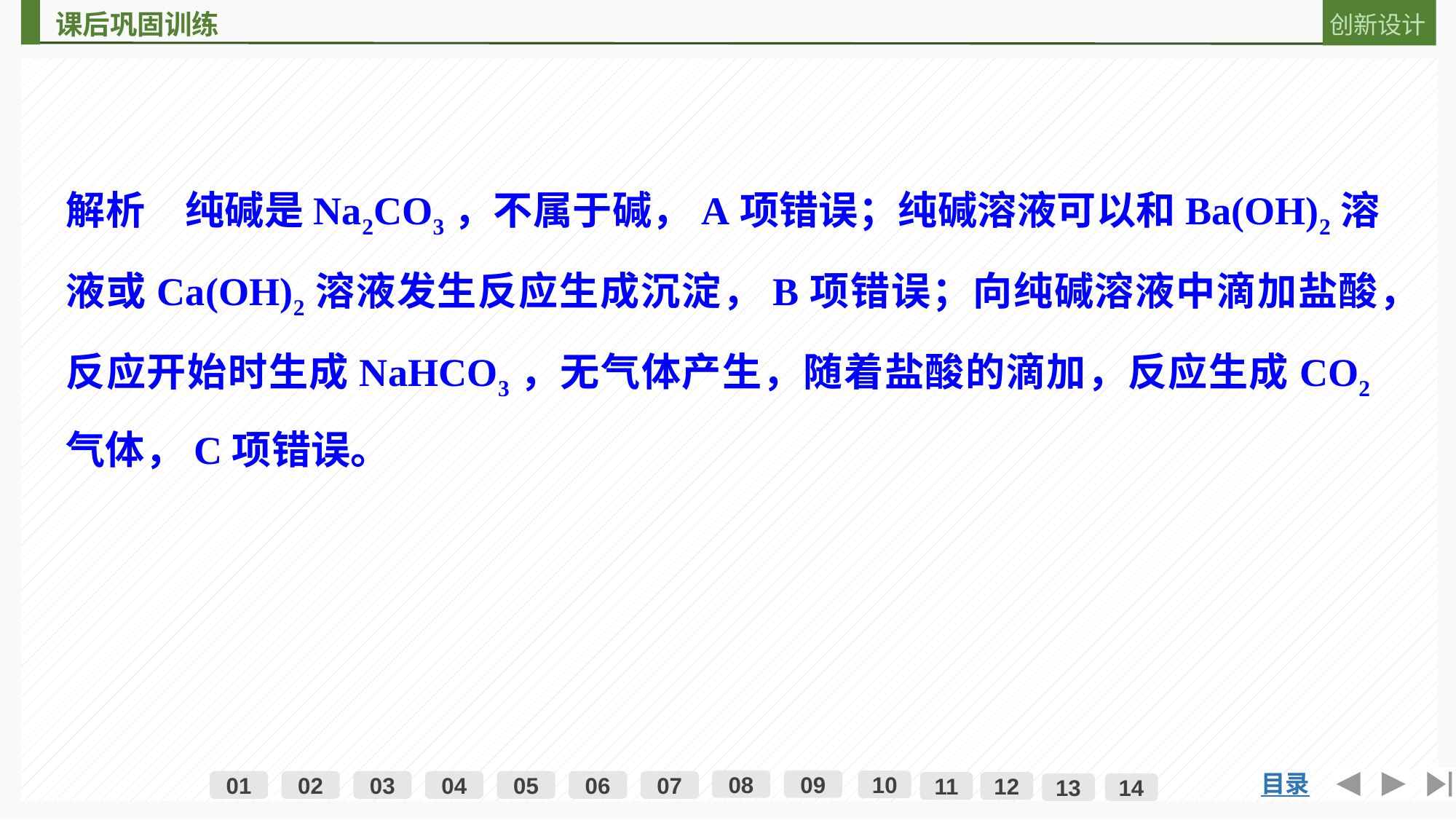

解析　纯碱是Na2CO3，不属于碱，A项错误；纯碱溶液可以和Ba(OH)2溶液或Ca(OH)2溶液发生反应生成沉淀，B项错误；向纯碱溶液中滴加盐酸，反应开始时生成NaHCO3，无气体产生，随着盐酸的滴加，反应生成CO2气体，C项错误。